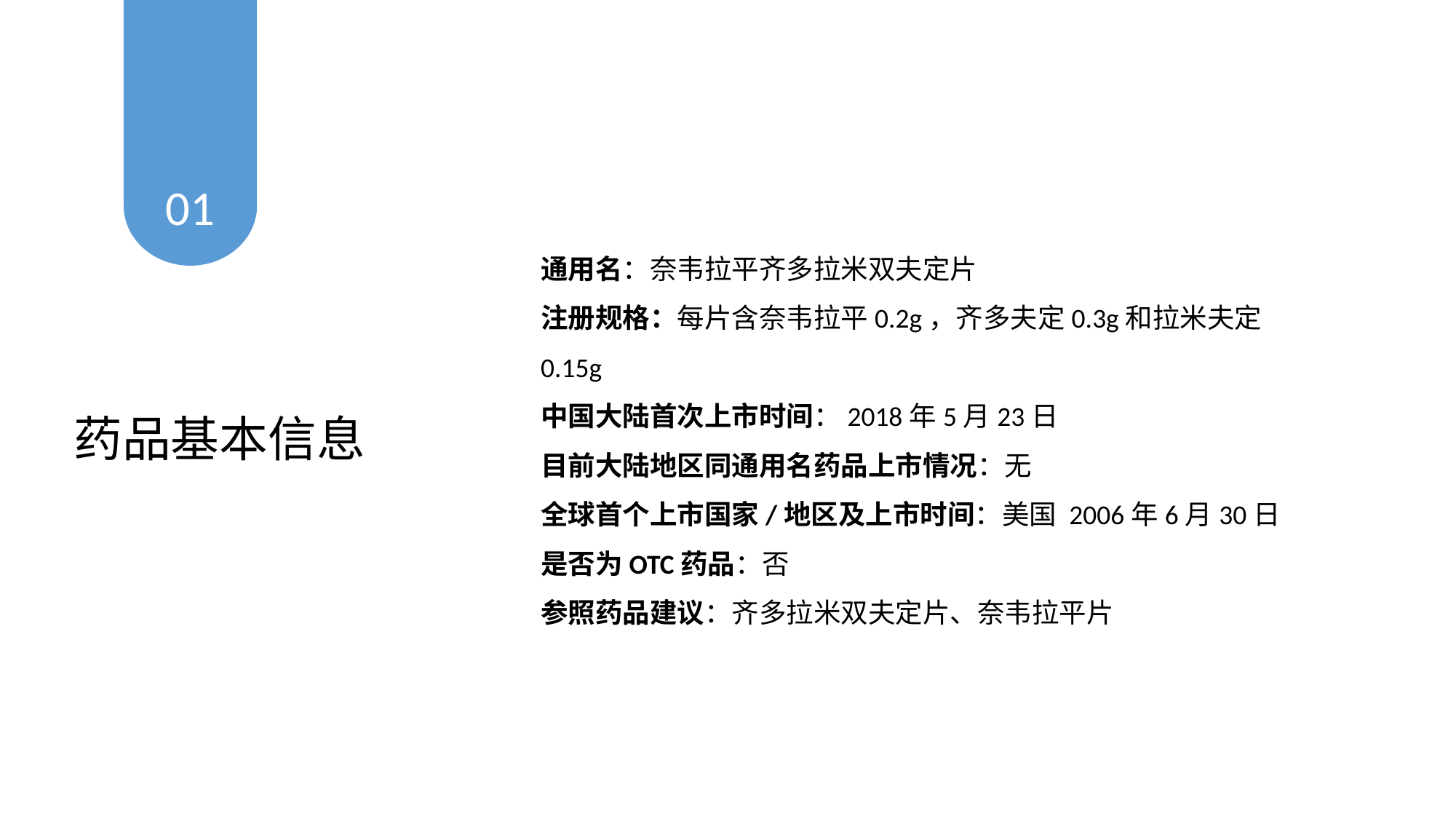

01
通用名：奈韦拉平齐多拉米双夫定片
注册规格：每片含奈韦拉平0.2g，齐多夫定0.3g和拉米夫定0.15g
中国大陆首次上市时间：2018年5月23日
目前大陆地区同通用名药品上市情况：无
全球首个上市国家/地区及上市时间：美国 2006年6月30日
是否为OTC药品：否
参照药品建议：齐多拉米双夫定片、奈韦拉平片
药品基本信息